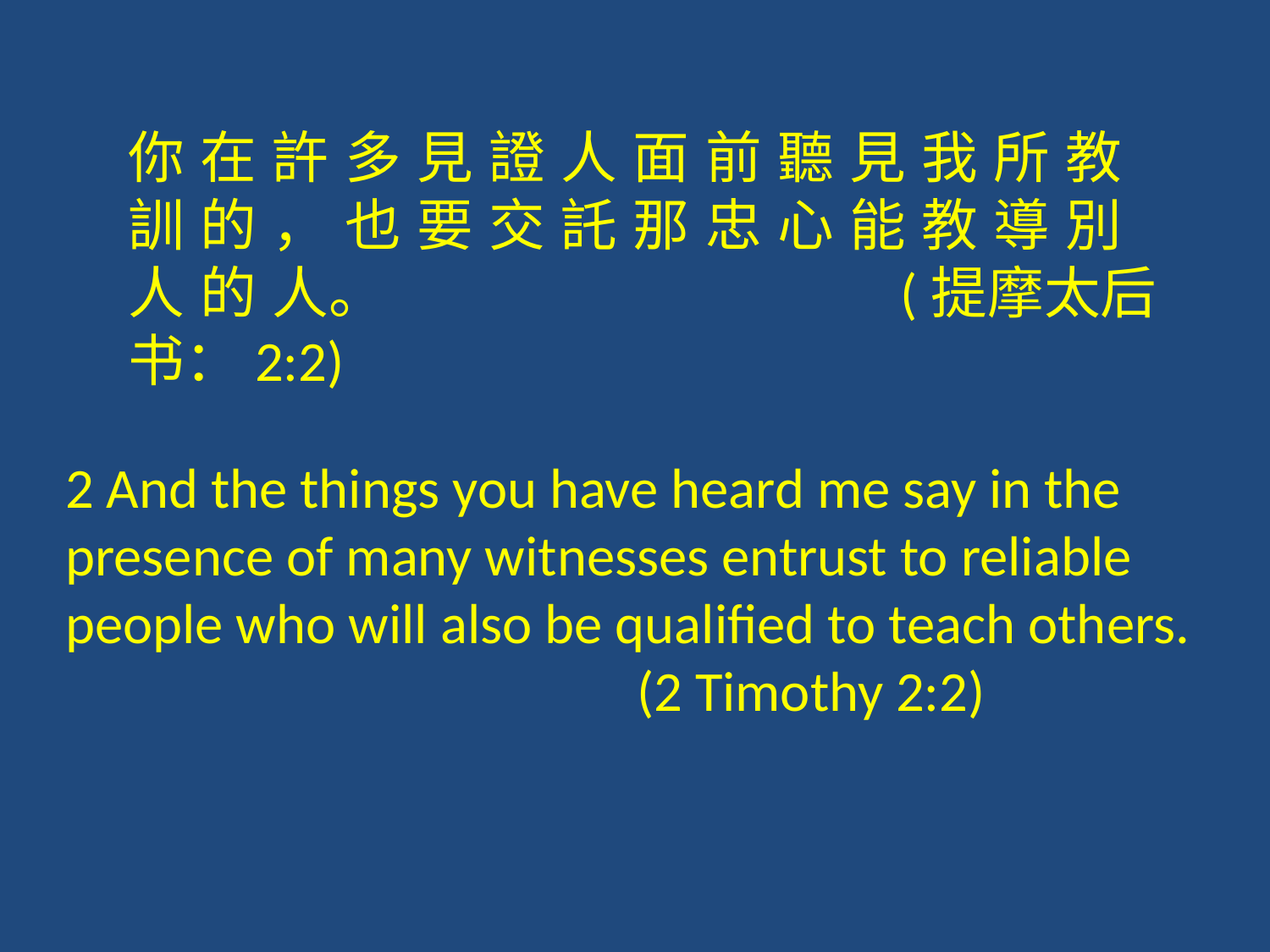

你 在 許 多 見 證 人 面 前 聽 見 我 所 教 訓 的 ， 也 要 交 託 那 忠 心 能 教 導 別 人 的 人。                                (提摩太后书：2:2)

2 And the things you have heard me say in the presence of many witnesses entrust to reliable people who will also be qualified to teach others.
                                             (2 Timothy 2:2)